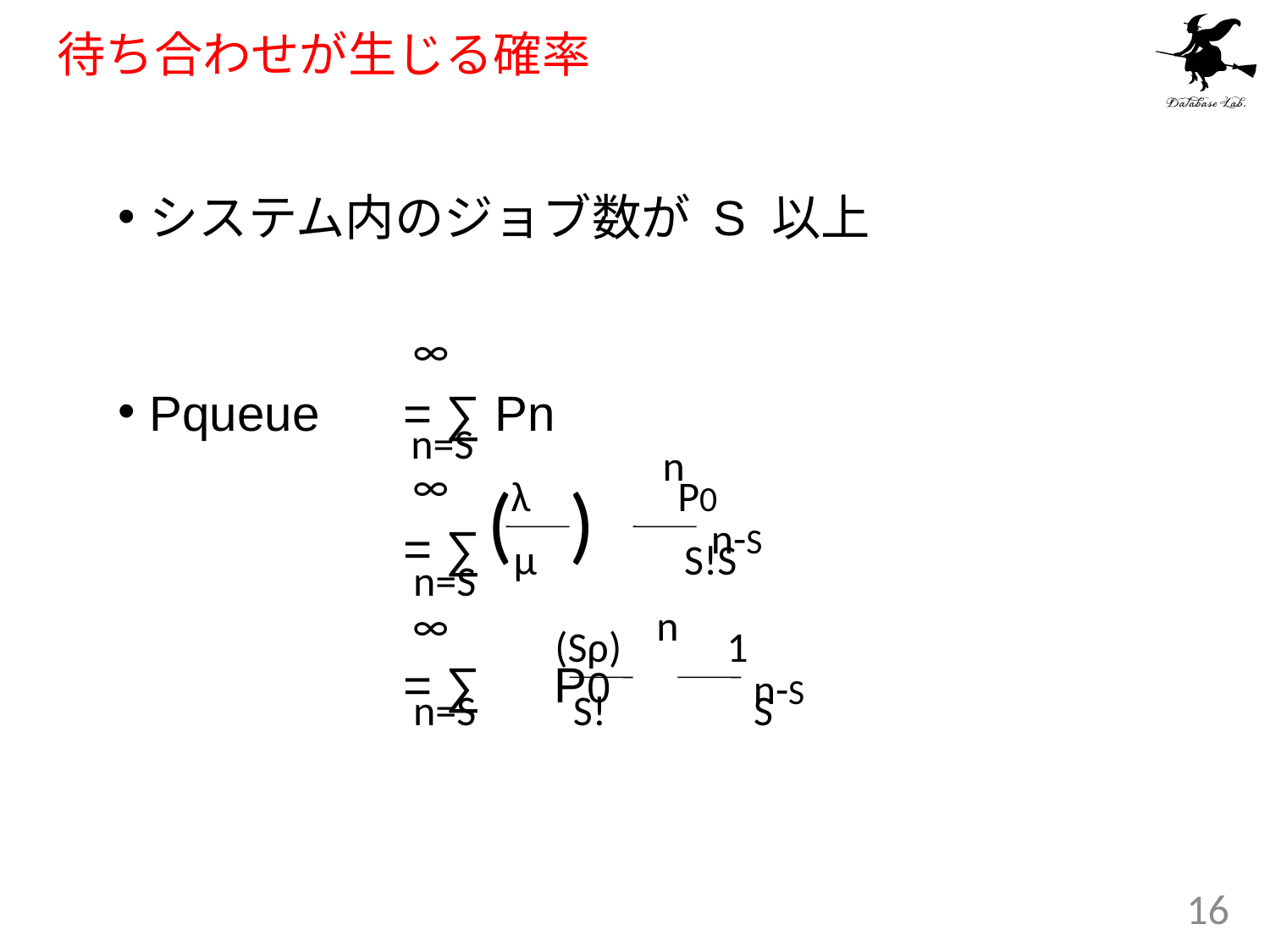

# 待ち合わせが生じる確率
システム内のジョブ数が S 以上
Pqueue 	= ∑ Pn
			= ∑
			= ∑　P0

∞
n=S
n
∞
(   )
λ　　　P0
n-S
μ　　　S!S

n=S
∞
n
(Sρ)　　1
n-S
n=S
S!　　　S

16